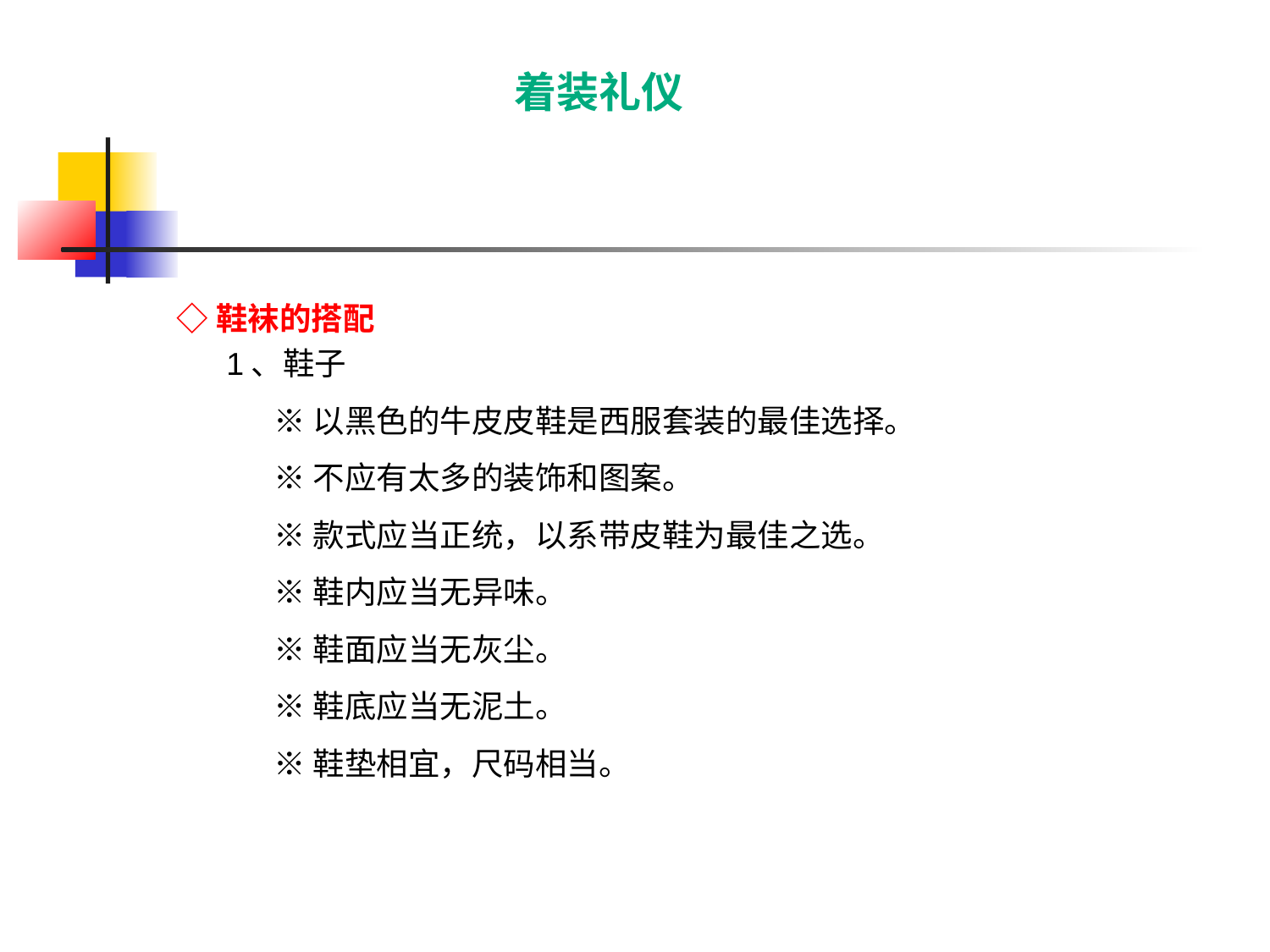

着装礼仪
# ◇鞋袜的搭配
1、鞋子
※以黑色的牛皮皮鞋是西服套装的最佳选择。
※不应有太多的装饰和图案。
※款式应当正统，以系带皮鞋为最佳之选。
※鞋内应当无异味。
※鞋面应当无灰尘。
※鞋底应当无泥土。
※鞋垫相宜，尺码相当。